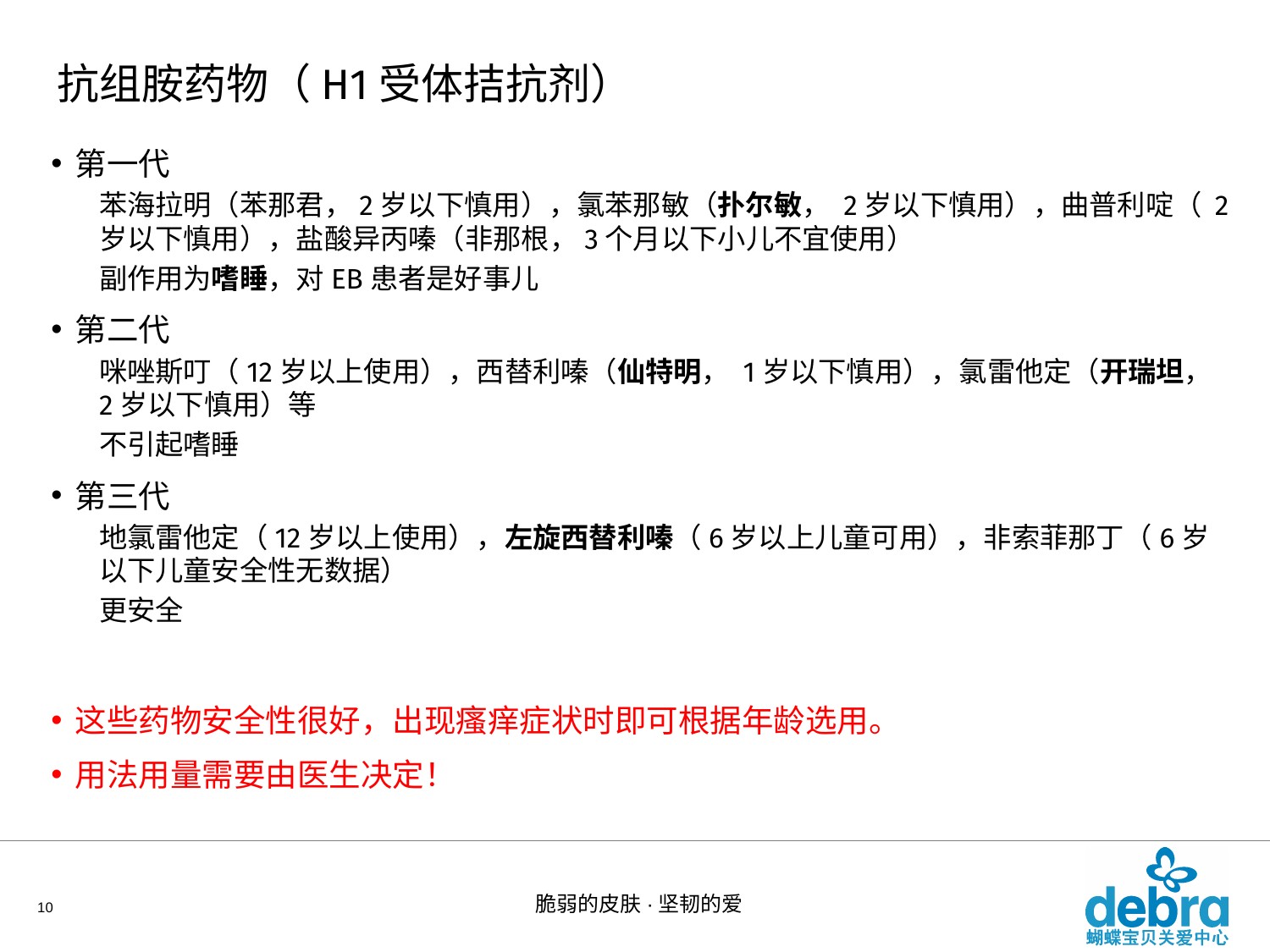

# 抗组胺药物（H1受体拮抗剂）
第一代
苯海拉明（苯那君，2岁以下慎用），氯苯那敏（扑尔敏， 2岁以下慎用），曲普利啶（ 2岁以下慎用），盐酸异丙嗪（非那根，3个月以下小儿不宜使用）
副作用为嗜睡，对EB患者是好事儿
第二代
咪唑斯叮（12岁以上使用），西替利嗪（仙特明， 1岁以下慎用），氯雷他定（开瑞坦， 2岁以下慎用）等
不引起嗜睡
第三代
地氯雷他定（12岁以上使用），左旋西替利嗪（6岁以上儿童可用），非索菲那丁（6岁以下儿童安全性无数据）
更安全

这些药物安全性很好，出现瘙痒症状时即可根据年龄选用。
用法用量需要由医生决定！